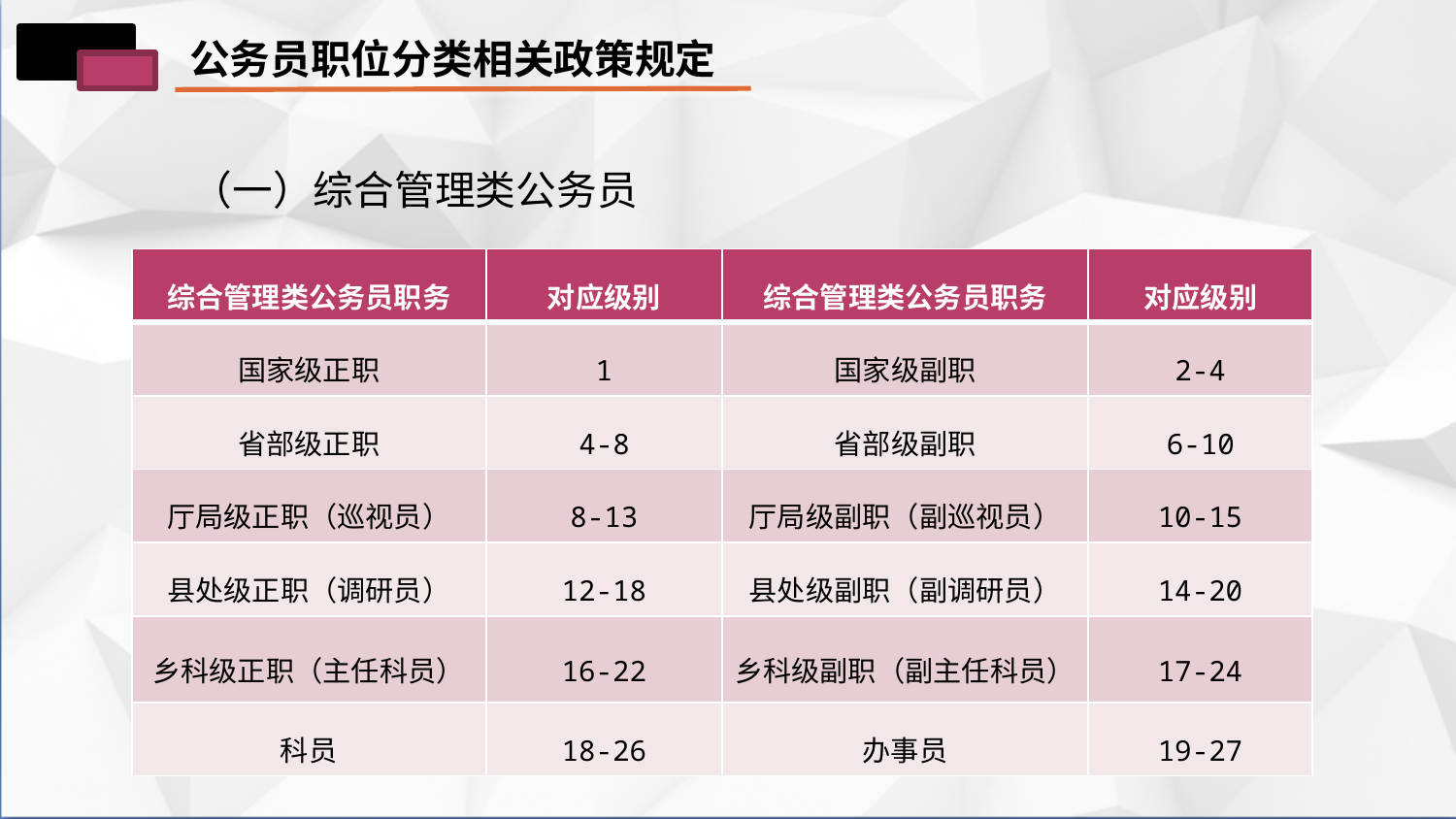

公务员职位分类相关政策规定

（一）综合管理类公务员
| 综合管理类公务员职务 | 对应级别 | 综合管理类公务员职务 | 对应级别 |
| --- | --- | --- | --- |
| 国家级正职 | 1 | 国家级副职 | 2-4 |
| 省部级正职 | 4-8 | 省部级副职 | 6-10 |
| 厅局级正职（巡视员） | 8-13 | 厅局级副职（副巡视员） | 10-15 |
| 县处级正职（调研员） | 12-18 | 县处级副职（副调研员） | 14-20 |
| 乡科级正职（主任科员） | 16-22 | 乡科级副职（副主任科员） | 17-24 |
| 科员 | 18-26 | 办事员 | 19-27 |